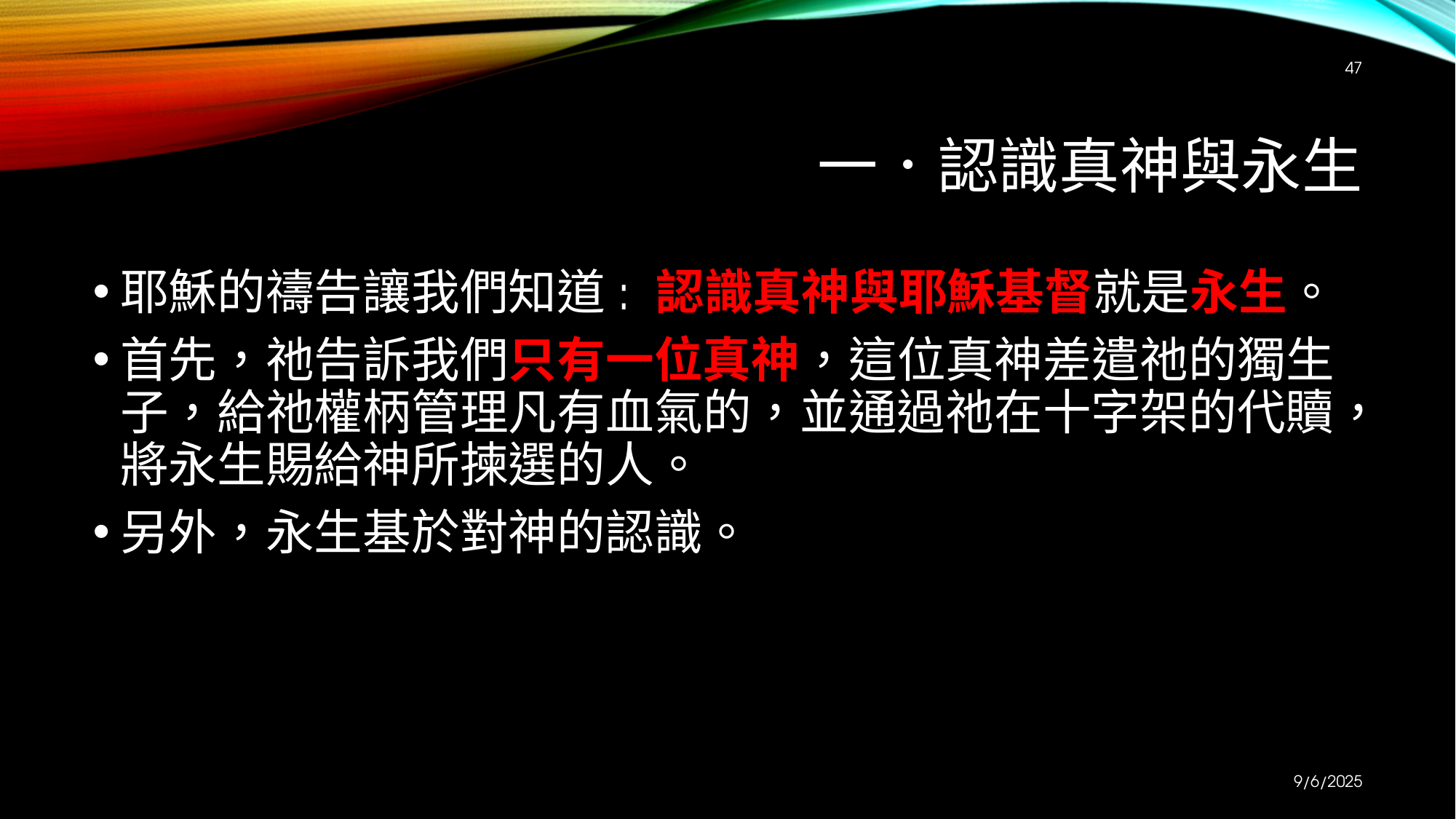

47
# 一．認識真神與永生
耶穌的禱告讓我們知道: 認識真神與耶穌基督就是永生。
首先，祂告訴我們只有一位真神，這位真神差遣祂的獨生子，給祂權柄管理凡有血氣的，並通過祂在十字架的代贖，將永生賜給神所揀選的人。
另外，永生基於對神的認識。
9/6/2025